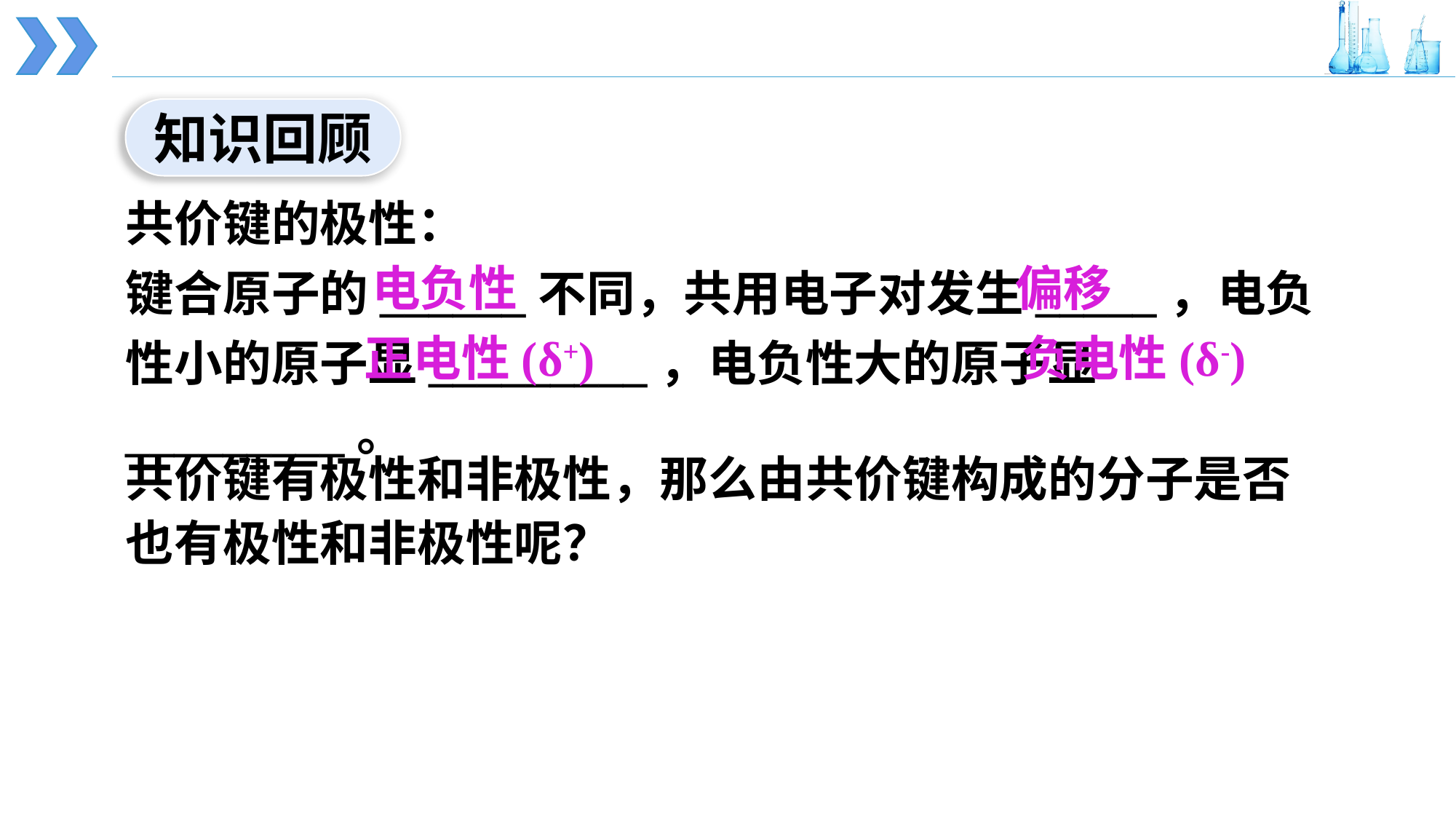

知识回顾
共价键的极性：
键合原子的______不同，共用电子对发生_____，电负性小的原子显_________，电负性大的原子显_________。
偏移
电负性
负电性(δ-)
正电性(δ+)
共价键有极性和非极性，那么由共价键构成的分子是否也有极性和非极性呢？